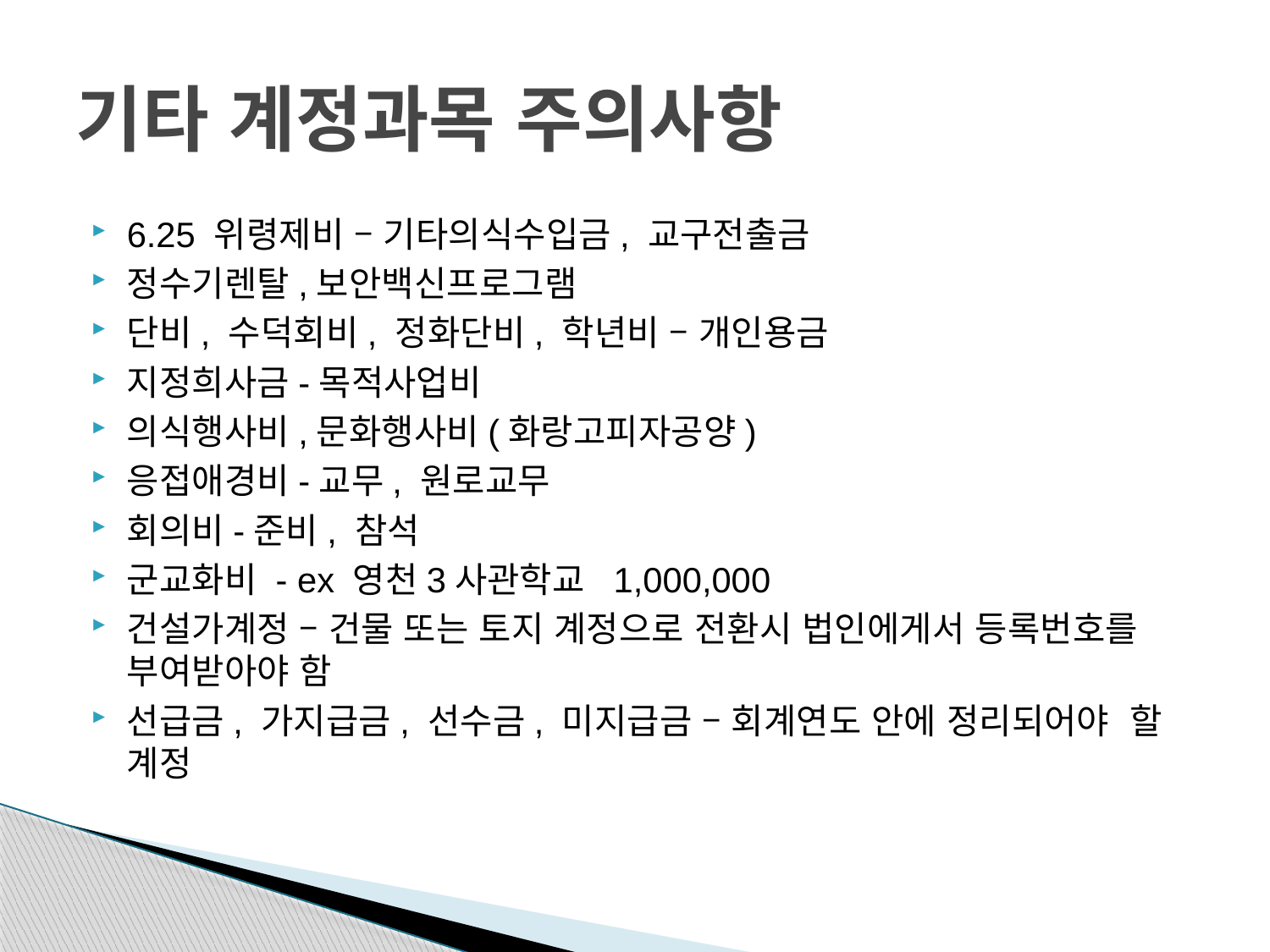

# 기타 계정과목 주의사항
6.25 위령제비 – 기타의식수입금, 교구전출금
정수기렌탈,보안백신프로그램
단비, 수덕회비, 정화단비, 학년비 – 개인용금
지정희사금-목적사업비
의식행사비,문화행사비(화랑고피자공양)
응접애경비-교무, 원로교무
회의비-준비, 참석
군교화비 - ex 영천3사관학교  1,000,000
건설가계정 – 건물 또는 토지 계정으로 전환시 법인에게서 등록번호를 부여받아야 함
선급금, 가지급금, 선수금, 미지급금 – 회계연도 안에 정리되어야  할 계정